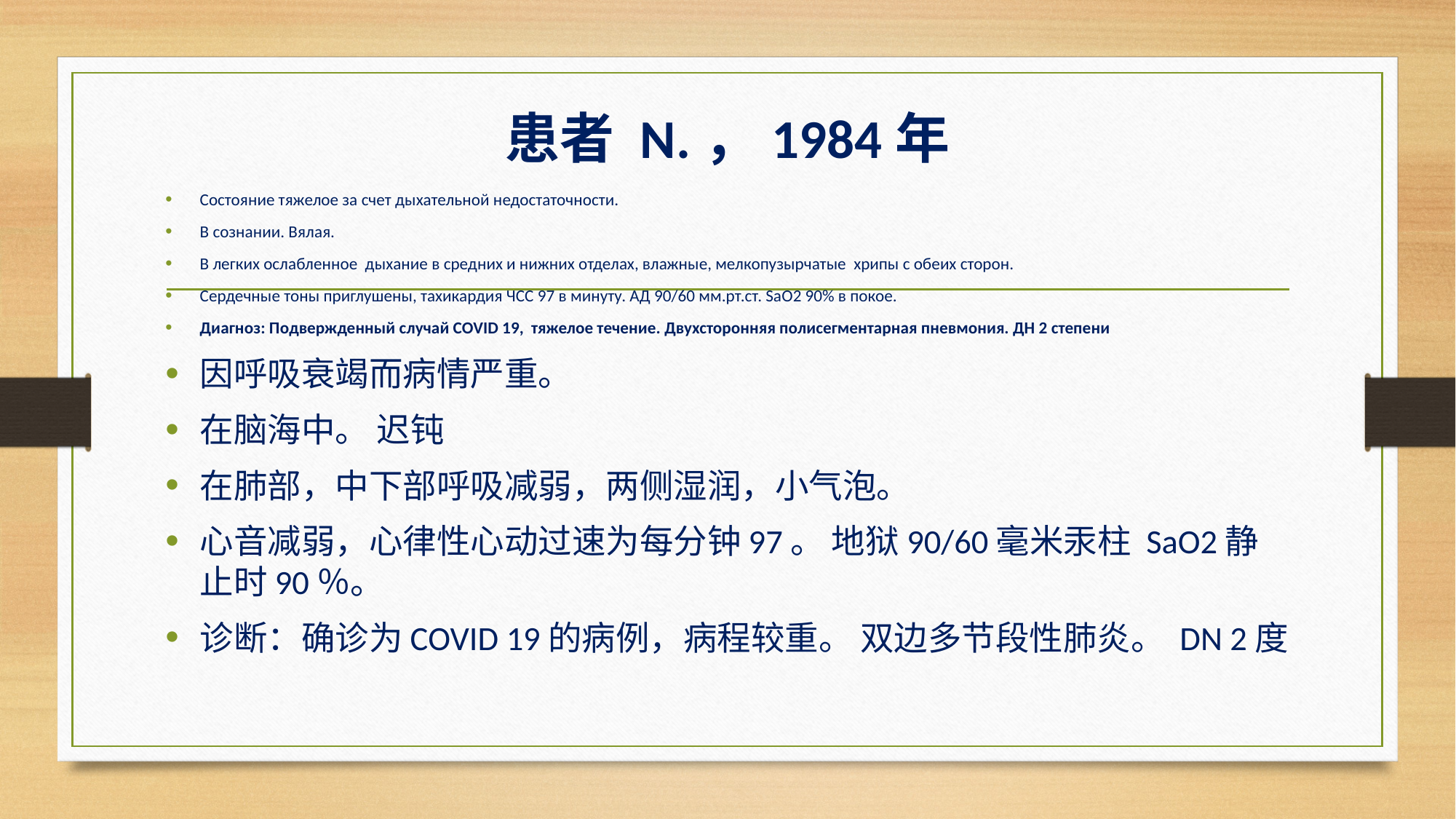

# 患者 N.，1984年
Состояние тяжелое за счет дыхательной недостаточности.
В сознании. Вялая.
В легких ослабленное  дыхание в средних и нижних отделах, влажные, мелкопузырчатые  хрипы с обеих сторон.
Сердечные тоны приглушены, тахикардия ЧСС 97 в минуту. АД 90/60 мм.рт.ст. SaO2 90% в покое.
Диагноз: Подвержденный случай COVID 19,  тяжелое течение. Двухсторонняя полисегментарная пневмония. ДН 2 степени
因呼吸衰竭而病情严重。
在脑海中。 迟钝
在肺部，中下部呼吸减弱，两侧湿润，小气泡。
心音减弱，心律性心动过速为每分钟97。 地狱90/60毫米汞柱 SaO2静止时90％。
诊断：确诊为COVID 19的病例，病程较重。 双边多节段性肺炎。 DN 2度